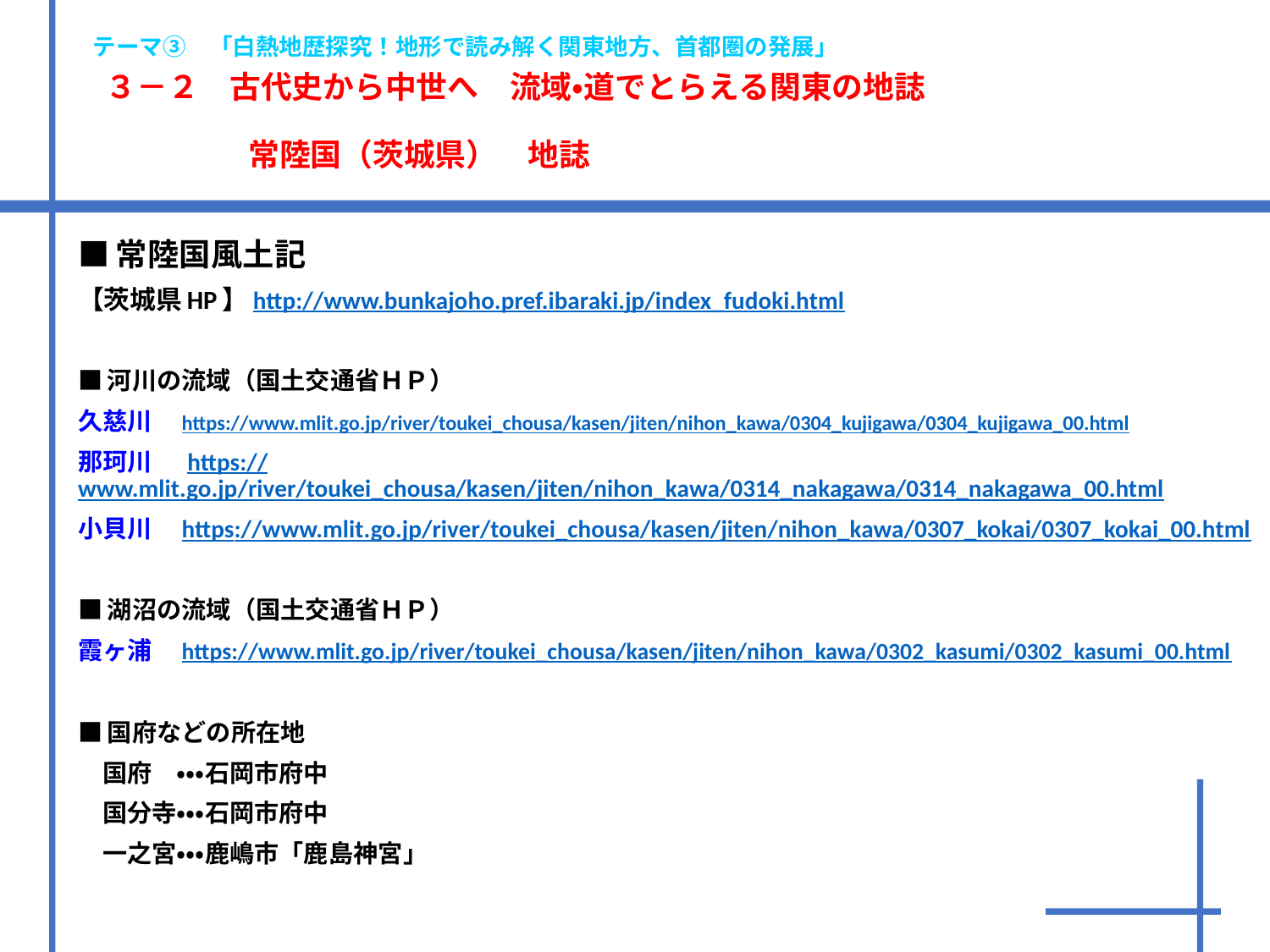

テーマ③　「白熱地歴探究！地形で読み解く関東地方、首都圏の発展」

　３－２　古代史から中世へ　流域・道でとらえる関東の地誌

　　　　　常陸国（茨城県）　地誌

■常陸国風土記
【茨城県HP】http://www.bunkajoho.pref.ibaraki.jp/index_fudoki.html

■河川の流域（国土交通省ＨＰ）
久慈川　https://www.mlit.go.jp/river/toukei_chousa/kasen/jiten/nihon_kawa/0304_kujigawa/0304_kujigawa_00.html
那珂川 　https://www.mlit.go.jp/river/toukei_chousa/kasen/jiten/nihon_kawa/0314_nakagawa/0314_nakagawa_00.html
小貝川　https://www.mlit.go.jp/river/toukei_chousa/kasen/jiten/nihon_kawa/0307_kokai/0307_kokai_00.html

■湖沼の流域（国土交通省ＨＰ）
霞ヶ浦　https://www.mlit.go.jp/river/toukei_chousa/kasen/jiten/nihon_kawa/0302_kasumi/0302_kasumi_00.html

■国府などの所在地
　国府　・・・石岡市府中
　国分寺・・・石岡市府中
　一之宮・・・鹿嶋市「鹿島神宮」